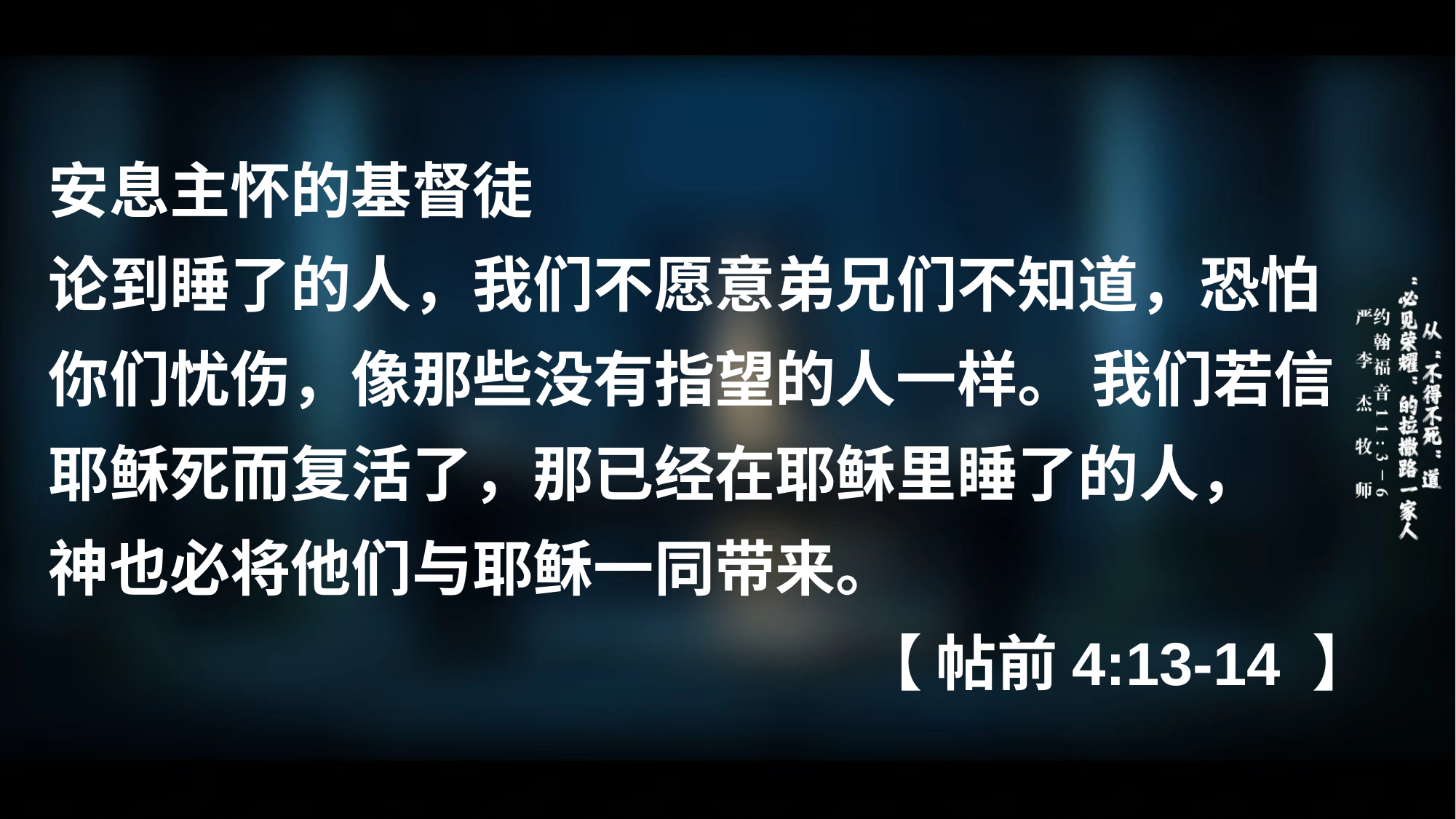

安息主怀的基督徒
论到睡了的人，我们不愿意弟兄们不知道，恐怕你们忧伤，像那些没有指望的人一样。 我们若信耶稣死而复活了，那已经在耶稣里睡了的人，　神也必将他们与耶稣一同带来。
【 帖前4:13-14 】